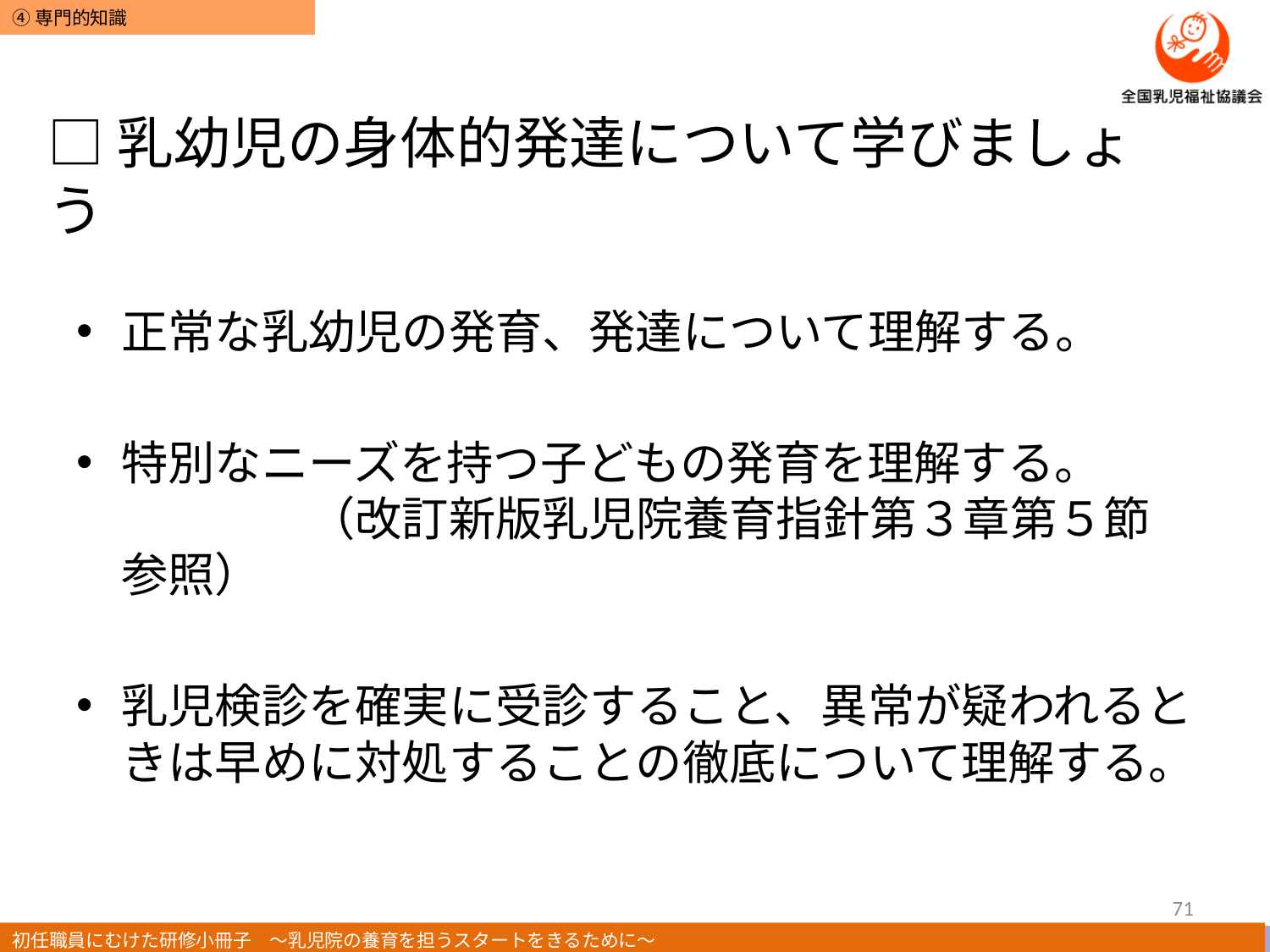

# □乳幼児の身体的発達について学びましょう

正常な乳幼児の発育、発達について理解する。

特別なニーズを持つ子どもの発育を理解する。　　　　　（改訂新版乳児院養育指針第３章第５節参照）

乳児検診を確実に受診すること、異常が疑われるときは早めに対処することの徹底について理解する。

71